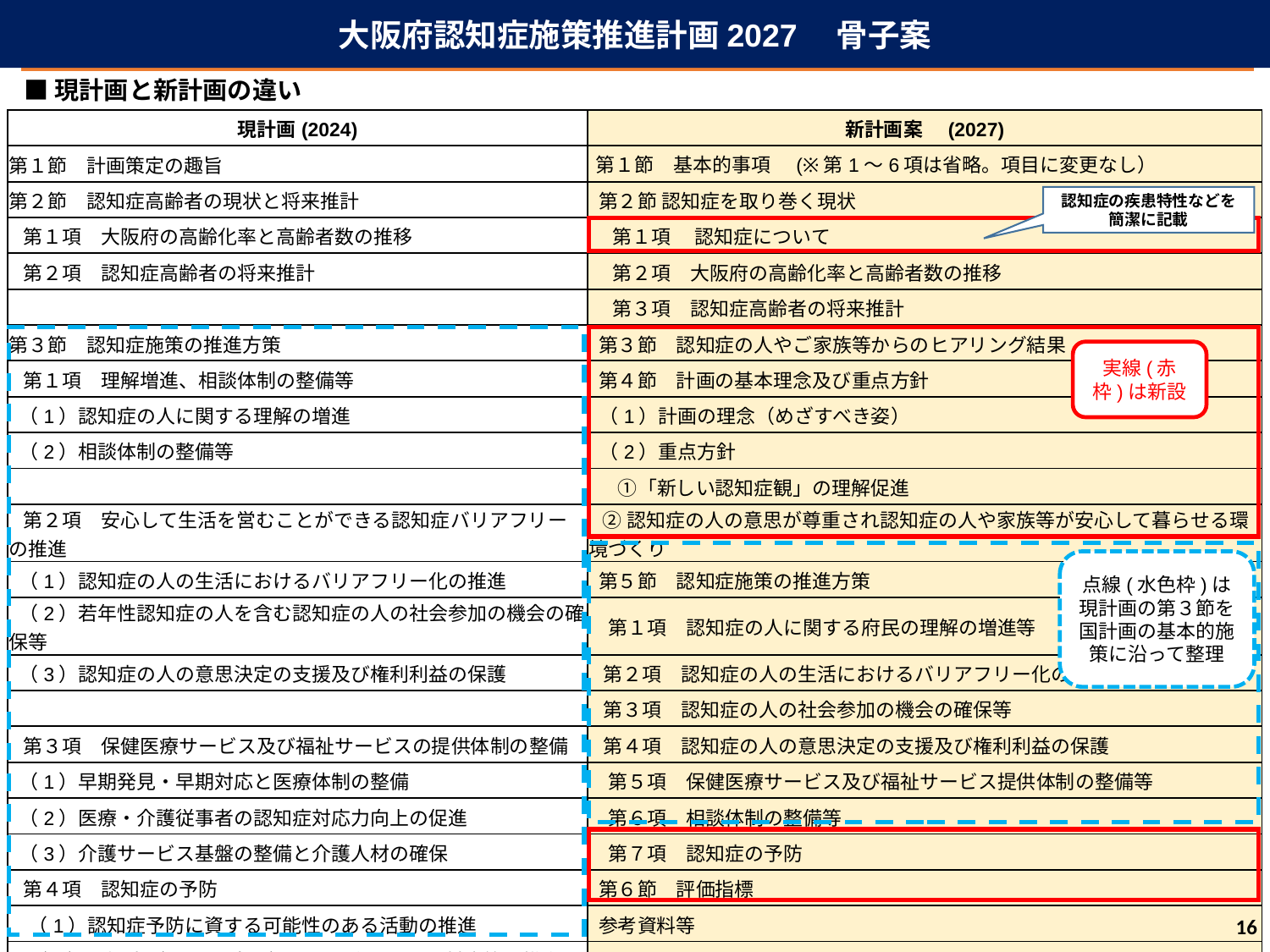

大阪府認知症施策推進計画2027　骨子案
■現計画と新計画の違い
| 現計画(2024) | 新計画案　(2027) |
| --- | --- |
| 第１節　計画策定の趣旨 | 第１節　基本的事項　(※第1～6項は省略。項目に変更なし） |
| 第２節　認知症高齢者の現状と将来推計 | 第２節 認知症を取り巻く現状 |
| 第１項　大阪府の高齢化率と高齢者数の推移 | 第１項 　認知症について |
| 第２項　認知症高齢者の将来推計 | 第２項　大阪府の高齢化率と高齢者数の推移 |
|  | 第３項　認知症高齢者の将来推計 |
| 第３節　認知症施策の推進方策 | 第３節　認知症の人やご家族等からのヒアリング結果 |
| 第１項　理解増進、相談体制の整備等 | 第４節　計画の基本理念及び重点方針 |
| （1）認知症の人に関する理解の増進 | （1）計画の理念（めざすべき姿） |
| （2）相談体制の整備等 | （2）重点方針 |
|  | ①「新しい認知症観」の理解促進 |
| 第２項　安心して生活を営むことができる認知症バリアフリーの推進 | ②認知症の人の意思が尊重され認知症の人や家族等が安心して暮らせる環境づくり |
| （1）認知症の人の生活におけるバリアフリー化の推進 | 第５節　認知症施策の推進方策 |
| （2）若年性認知症の人を含む認知症の人の社会参加の機会の確保等 | 第１項　認知症の人に関する府民の理解の増進等 |
| （3）認知症の人の意思決定の支援及び権利利益の保護 | 第２項　認知症の人の生活におけるバリアフリー化の推進 |
|  | 第３項　認知症の人の社会参加の機会の確保等 |
| 第３項　保健医療サービス及び福祉サービスの提供体制の整備 | 第４項　認知症の人の意思決定の支援及び権利利益の保護 |
| （1）早期発見・早期対応と医療体制の整備 | 第５項　保健医療サービス及び福祉サービス提供体制の整備等 |
| （2）医療・介護従事者の認知症対応力向上の促進 | 第６項　相談体制の整備等 |
| （3）介護サービス基盤の整備と介護人材の確保 | 第７項　認知症の予防 |
| 第４項　認知症の予防 | 第６節　評価指標 |
| （1）認知症予防に資する可能性のある活動の推進 | 参考資料等 |
| （2）認知症（MCIを含む）の早期発見・早期対応等の推進 |  |
認知症の疾患特性などを簡潔に記載

実線(赤枠)は新設

点線(水色枠)は
現計画の第３節を国計画の基本的施策に沿って整理

16
16